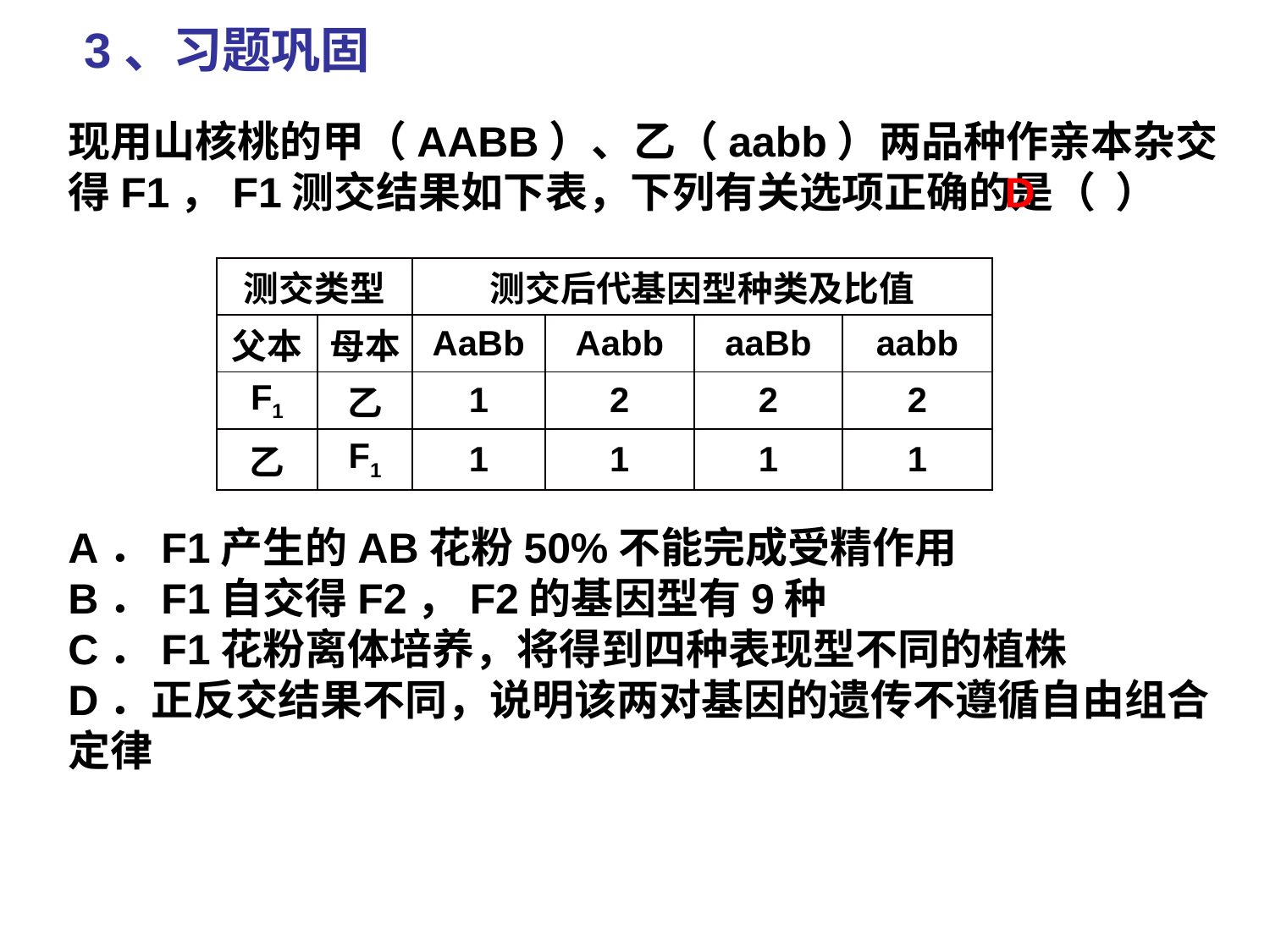

3、习题巩固
现用山核桃的甲（AABB）、乙（aabb）两品种作亲本杂交得F1，F1测交结果如下表，下列有关选项正确的是（  ）

A．F1产生的AB花粉50%不能完成受精作用
B．F1自交得F2，F2的基因型有9种
C．F1花粉离体培养，将得到四种表现型不同的植株
D．正反交结果不同，说明该两对基因的遗传不遵循自由组合定律
D
| 测交类型 |  | 测交后代基因型种类及比值 |  |  |  |
| --- | --- | --- | --- | --- | --- |
| 父本 | 母本 | AaBb | Aabb | aaBb | aabb |
| F1 | 乙 | 1 | 2 | 2 | 2 |
| 乙 | F1 | 1 | 1 | 1 | 1 |